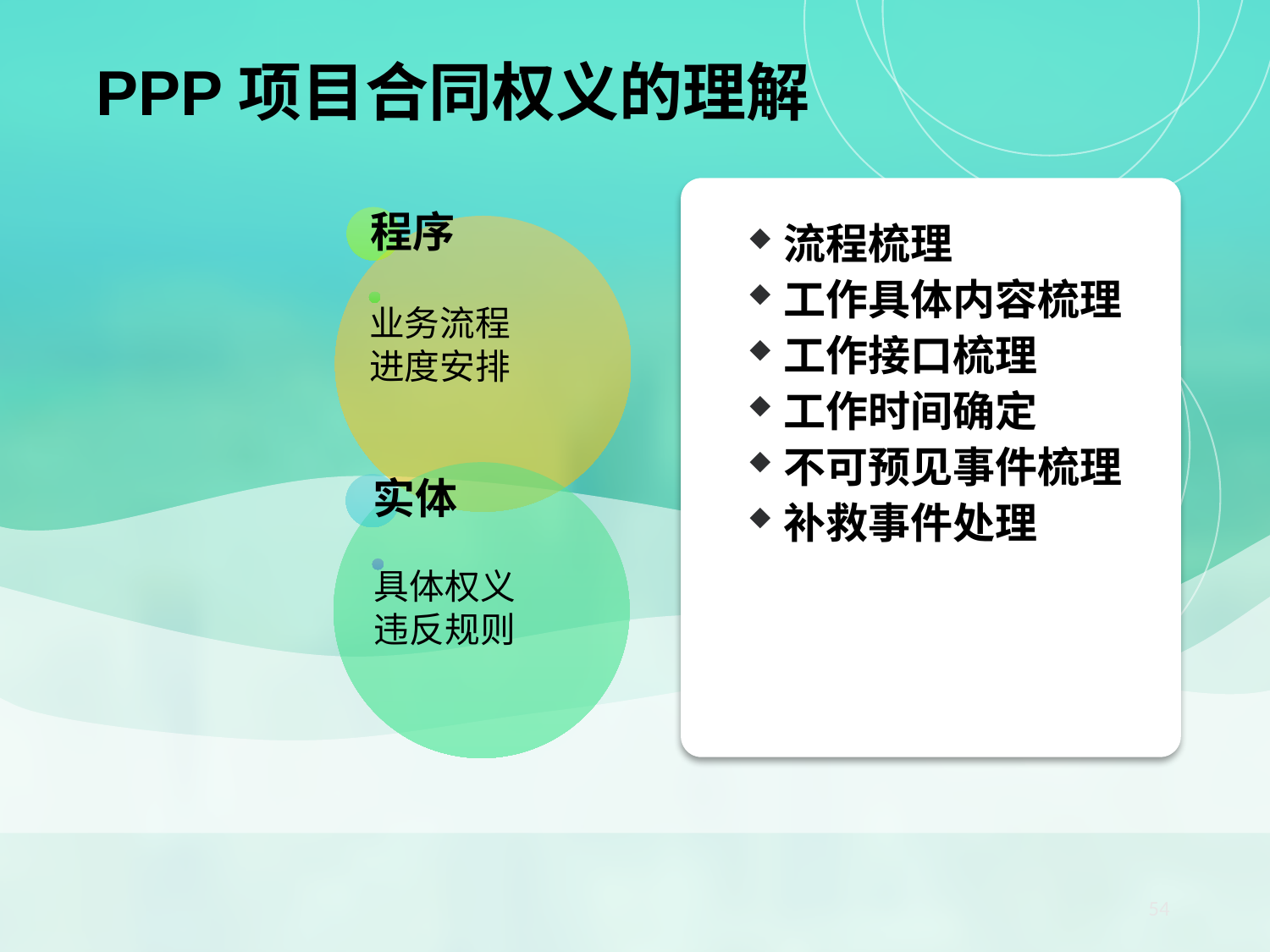

PPP项目合同权义的理解

流程梳理
工作具体内容梳理
工作接口梳理
工作时间确定
不可预见事件梳理
补救事件处理

程序
业务流程
进度安排
实体
具体权义
违反规则

54